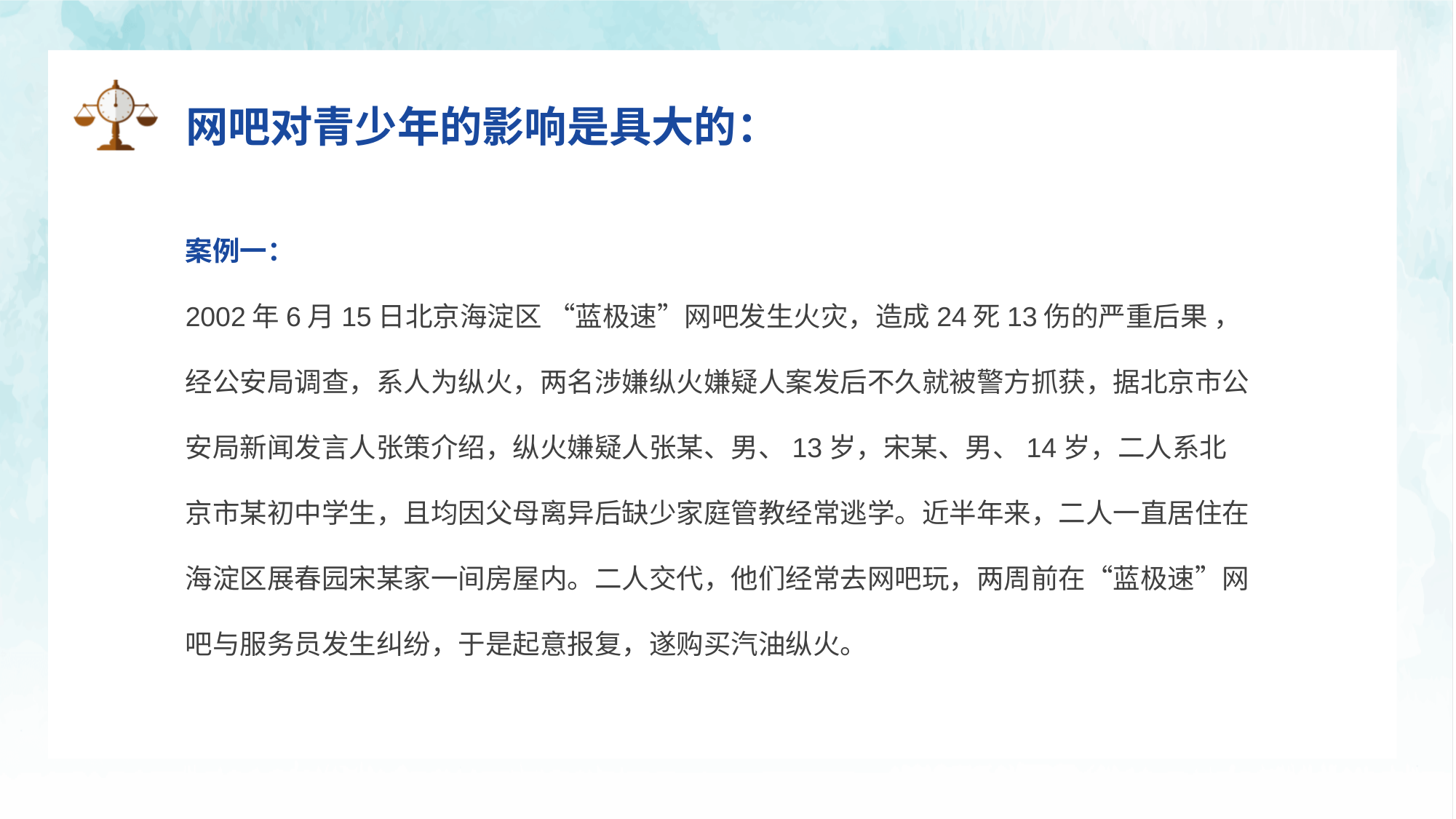

网吧对青少年的影响是具大的：
案例一：
2002年6月15日北京海淀区 “蓝极速”网吧发生火灾，造成24死13伤的严重后果 ，经公安局调查，系人为纵火，两名涉嫌纵火嫌疑人案发后不久就被警方抓获，据北京市公安局新闻发言人张策介绍，纵火嫌疑人张某、男、13岁，宋某、男、14岁，二人系北京市某初中学生，且均因父母离异后缺少家庭管教经常逃学。近半年来，二人一直居住在海淀区展春园宋某家一间房屋内。二人交代，他们经常去网吧玩，两周前在“蓝极速”网吧与服务员发生纠纷，于是起意报复，遂购买汽油纵火。